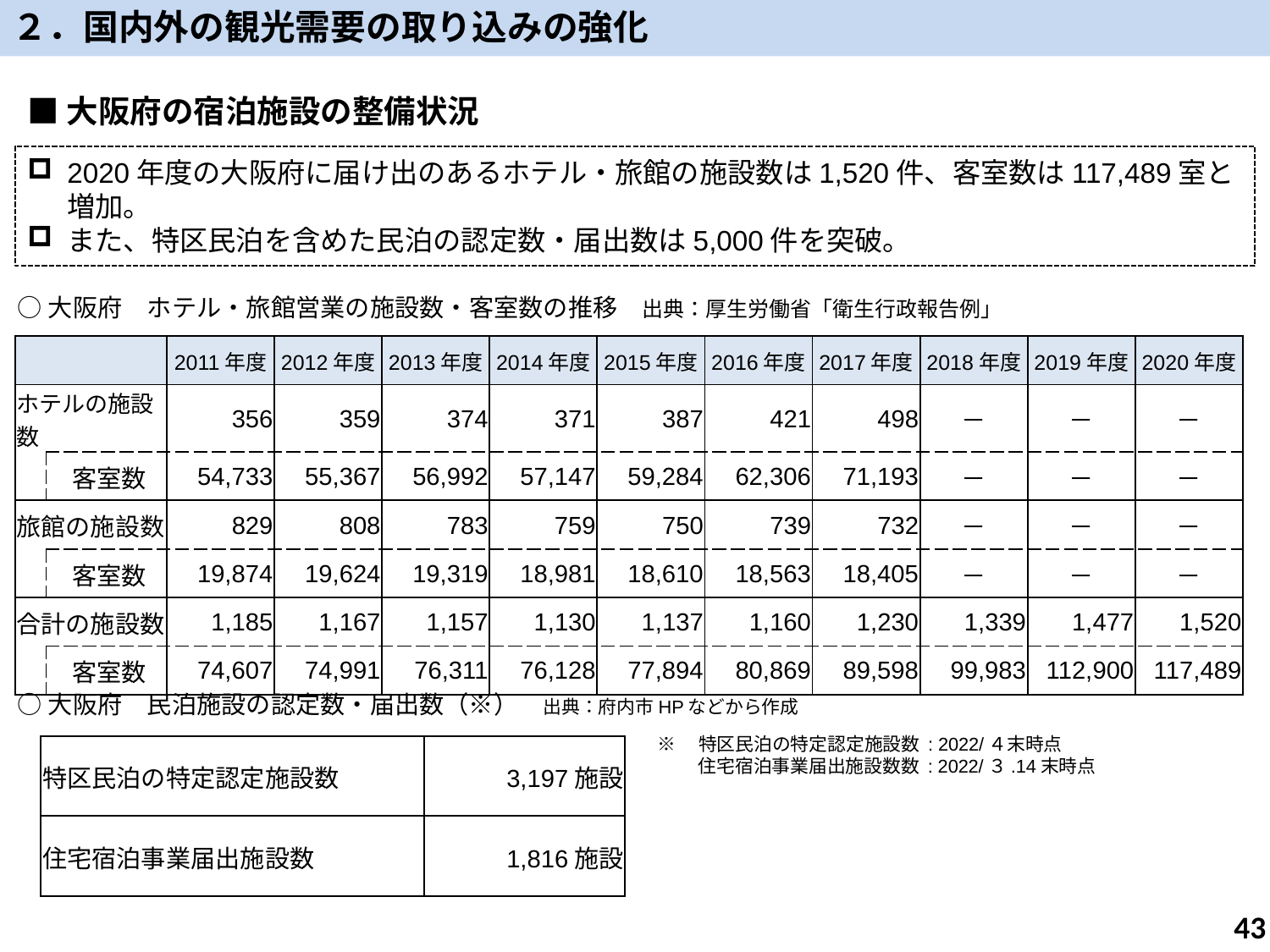

２．国内外の観光需要の取り込みの強化
■大阪府の宿泊施設の整備状況
2020年度の大阪府に届け出のあるホテル・旅館の施設数は1,520件、客室数は117,489室と増加。
また、特区民泊を含めた民泊の認定数・届出数は5,000件を突破。
○大阪府　ホテル・旅館営業の施設数・客室数の推移　出典：厚生労働省「衛生行政報告例」
|  |  | 2011年度 | 2012年度 | 2013年度 | 2014年度 | 2015年度 | 2016年度 | 2017年度 | 2018年度 | 2019年度 | 2020年度 |
| --- | --- | --- | --- | --- | --- | --- | --- | --- | --- | --- | --- |
| ホテルの施設数 |  | 356 | 359 | 374 | 371 | 387 | 421 | 498 | － | － | － |
|  | 客室数 | 54,733 | 55,367 | 56,992 | 57,147 | 59,284 | 62,306 | 71,193 | － | － | － |
| 旅館の施設数 |  | 829 | 808 | 783 | 759 | 750 | 739 | 732 | － | － | － |
|  | 客室数 | 19,874 | 19,624 | 19,319 | 18,981 | 18,610 | 18,563 | 18,405 | － | － | － |
| 合計の施設数 |  | 1,185 | 1,167 | 1,157 | 1,130 | 1,137 | 1,160 | 1,230 | 1,339 | 1,477 | 1,520 |
|  | 客室数 | 74,607 | 74,991 | 76,311 | 76,128 | 77,894 | 80,869 | 89,598 | 99,983 | 112,900 | 117,489 |
○大阪府　民泊施設の認定数・届出数（※）　出典：府内市HPなどから作成
※　特区民泊の特定認定施設数 : 2022/４末時点
　　 住宅宿泊事業届出施設数数 : 2022/３.14末時点
| 特区民泊の特定認定施設数 | 3,197施設 |
| --- | --- |
| 住宅宿泊事業届出施設数 | 1,816施設 |
43